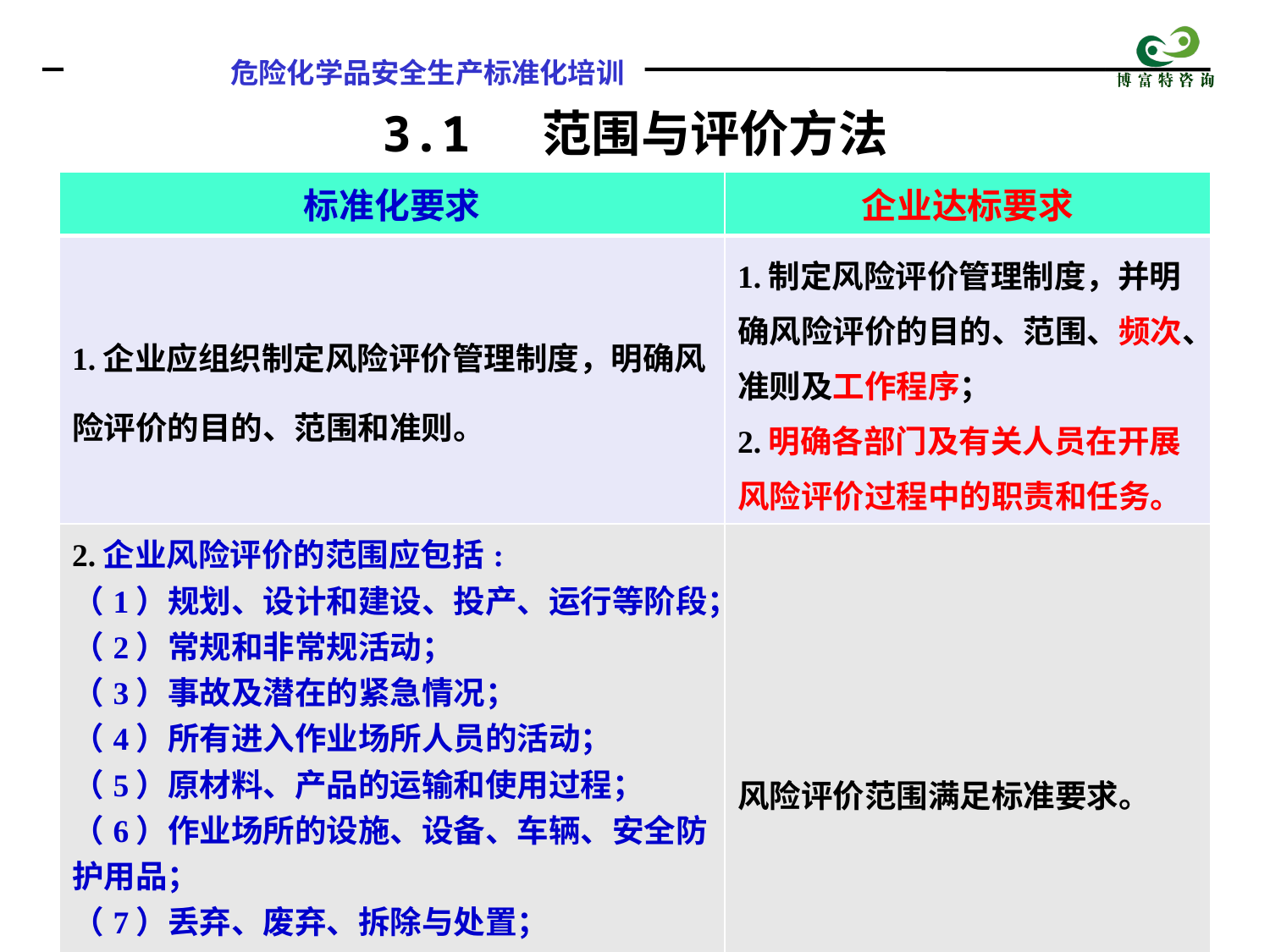

3.1  范围与评价方法
| 标准化要求 | 企业达标要求 |
| --- | --- |
| 1.企业应组织制定风险评价管理制度，明确风险评价的目的、范围和准则。 | 1.制定风险评价管理制度，并明确风险评价的目的、范围、频次、准则及工作程序； 2.明确各部门及有关人员在开展风险评价过程中的职责和任务。 |
| 2.企业风险评价的范围应包括: （1）规划、设计和建设、投产、运行等阶段； （2）常规和非常规活动； （3）事故及潜在的紧急情况； （4）所有进入作业场所人员的活动； （5）原材料、产品的运输和使用过程； （6）作业场所的设施、设备、车辆、安全防护用品； （7）丢弃、废弃、拆除与处置； （8）企业周围环境； （9）气候、地震及其他自然灾害等。 | 风险评价范围满足标准要求。 |